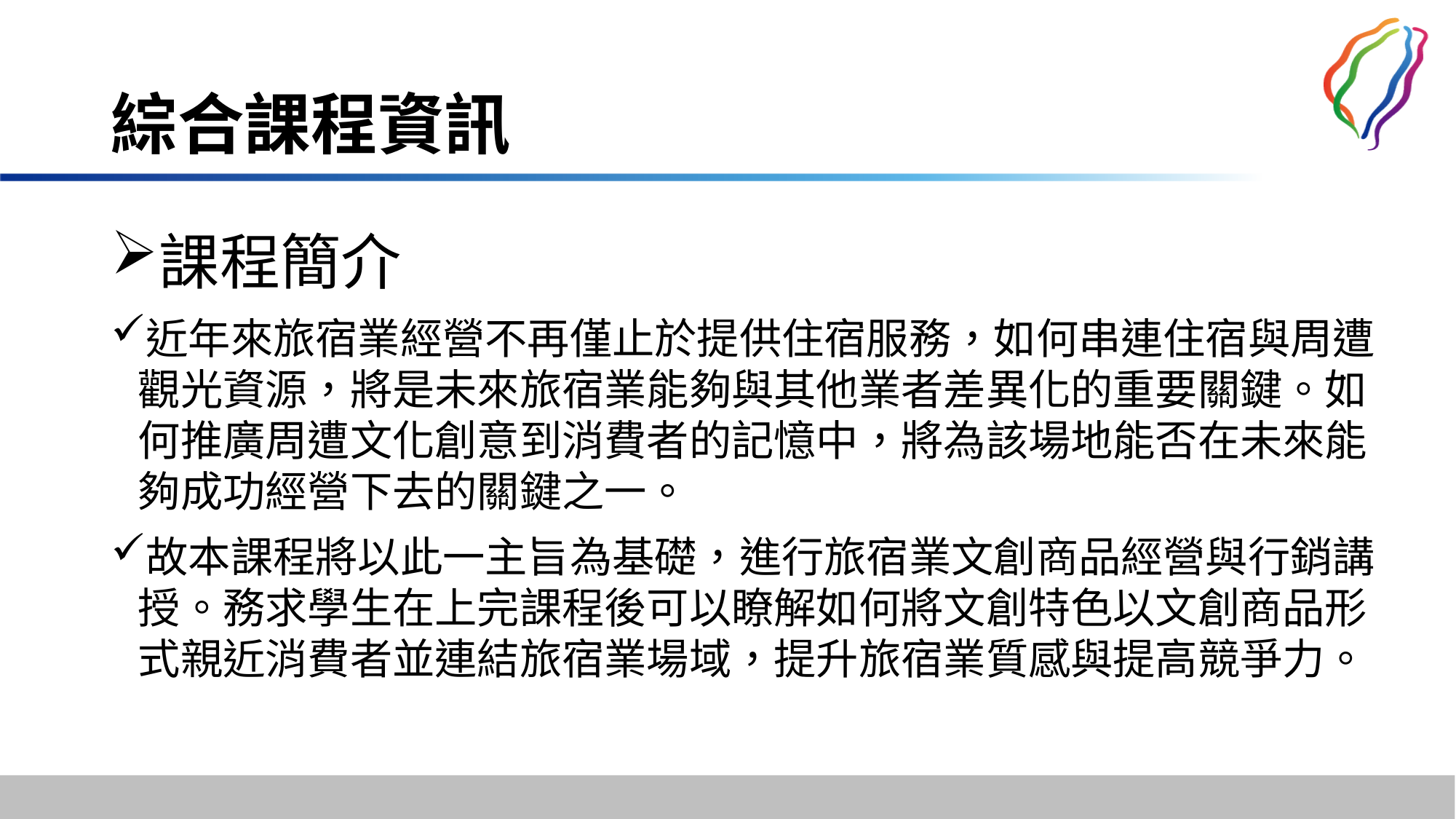

# 綜合課程資訊
課程簡介
近年來旅宿業經營不再僅止於提供住宿服務，如何串連住宿與周遭觀光資源，將是未來旅宿業能夠與其他業者差異化的重要關鍵。如何推廣周遭文化創意到消費者的記憶中，將為該場地能否在未來能夠成功經營下去的關鍵之一。
故本課程將以此一主旨為基礎，進行旅宿業文創商品經營與行銷講授。務求學生在上完課程後可以瞭解如何將文創特色以文創商品形式親近消費者並連結旅宿業場域，提升旅宿業質感與提高競爭力。